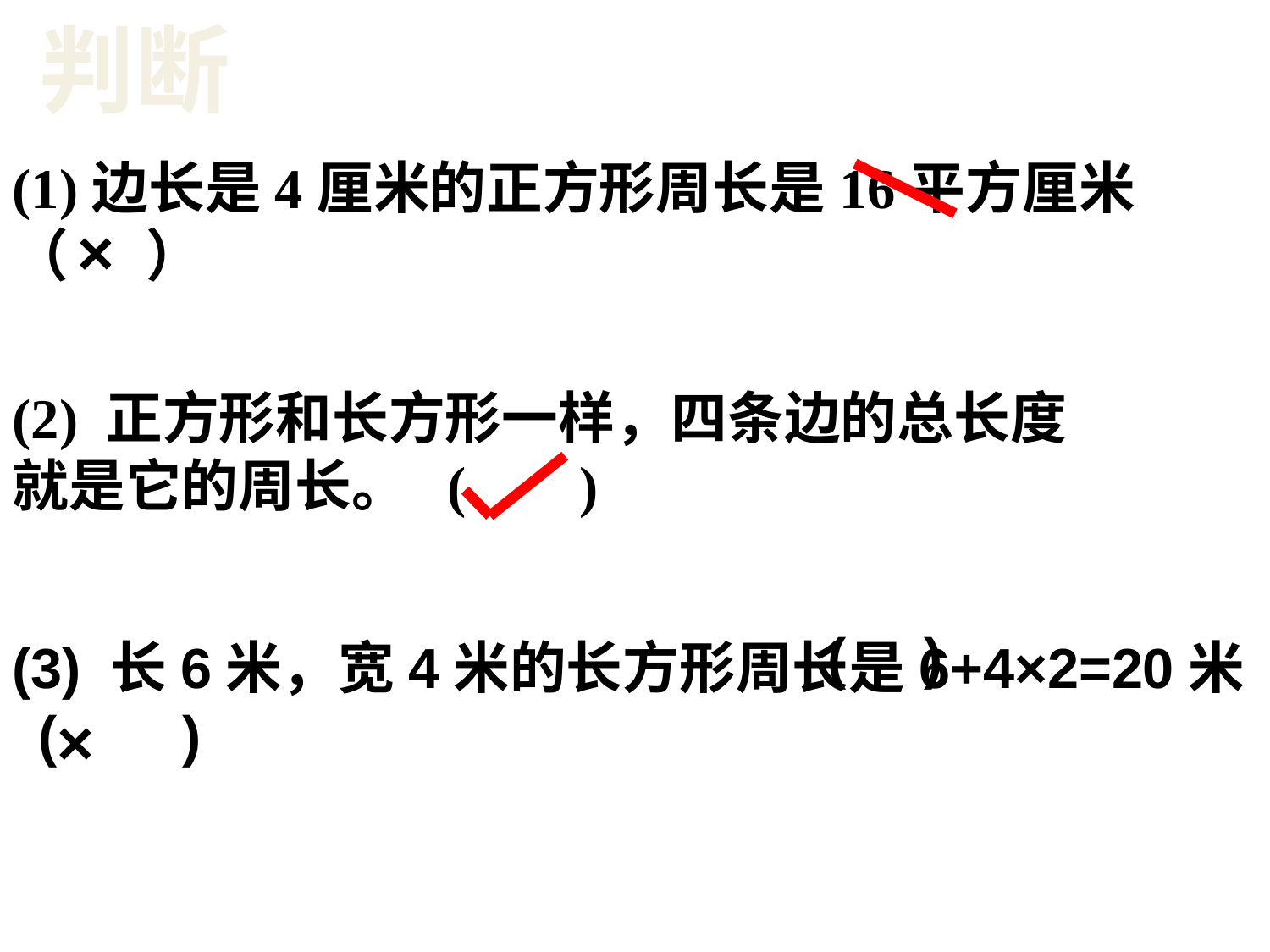

判断
(1)边长是4厘米的正方形周长是16平方厘米（      ）

×
(2) 正方形和长方形一样，四条边的总长度
就是它的周长。  (        )

(     )
(3) 长6米，宽4米的长方形周长是6+4×2=20米  (        )

×